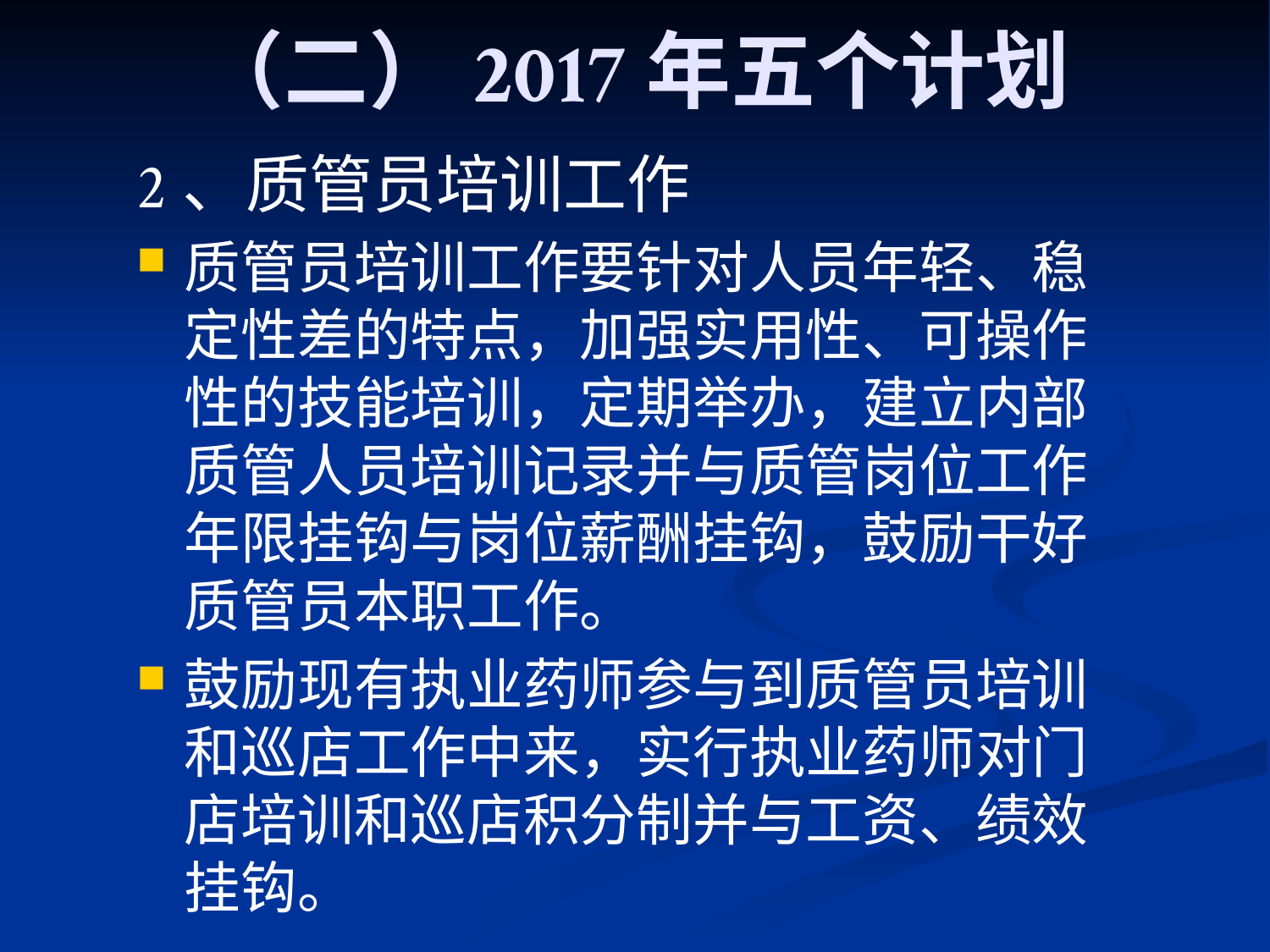

# （二）2017年五个计划
2、质管员培训工作
质管员培训工作要针对人员年轻、稳定性差的特点，加强实用性、可操作性的技能培训，定期举办，建立内部质管人员培训记录并与质管岗位工作年限挂钩与岗位薪酬挂钩，鼓励干好质管员本职工作。
鼓励现有执业药师参与到质管员培训和巡店工作中来，实行执业药师对门店培训和巡店积分制并与工资、绩效挂钩。